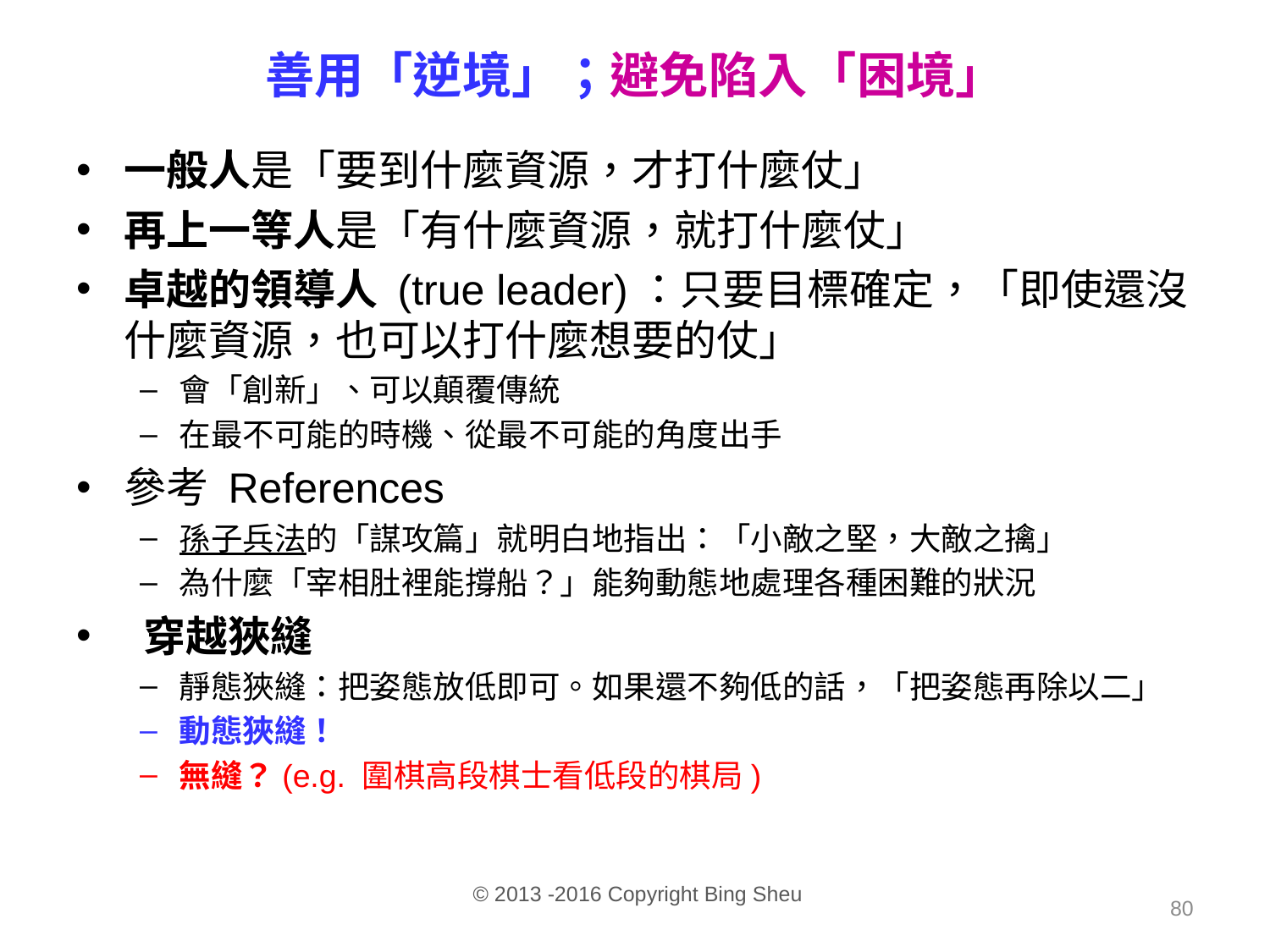

# 善用「逆境」；避免陷入「困境」
一般人是「要到什麼資源，才打什麼仗」
再上一等人是「有什麼資源，就打什麼仗」
卓越的領導人 (true leader)：只要目標確定，「即使還沒什麼資源，也可以打什麼想要的仗」
會「創新」、可以顛覆傳統
在最不可能的時機、從最不可能的角度出手
參考 References
孫子兵法的「謀攻篇」就明白地指出：「小敵之堅，大敵之擒」
為什麼「宰相肚裡能撐船？」能夠動態地處理各種困難的狀況
 穿越狹縫
靜態狹縫：把姿態放低即可。如果還不夠低的話，「把姿態再除以二」
動態狹縫！
無縫？(e.g. 圍棋高段棋士看低段的棋局)
 © 2013 -2016 Copyright Bing Sheu
80